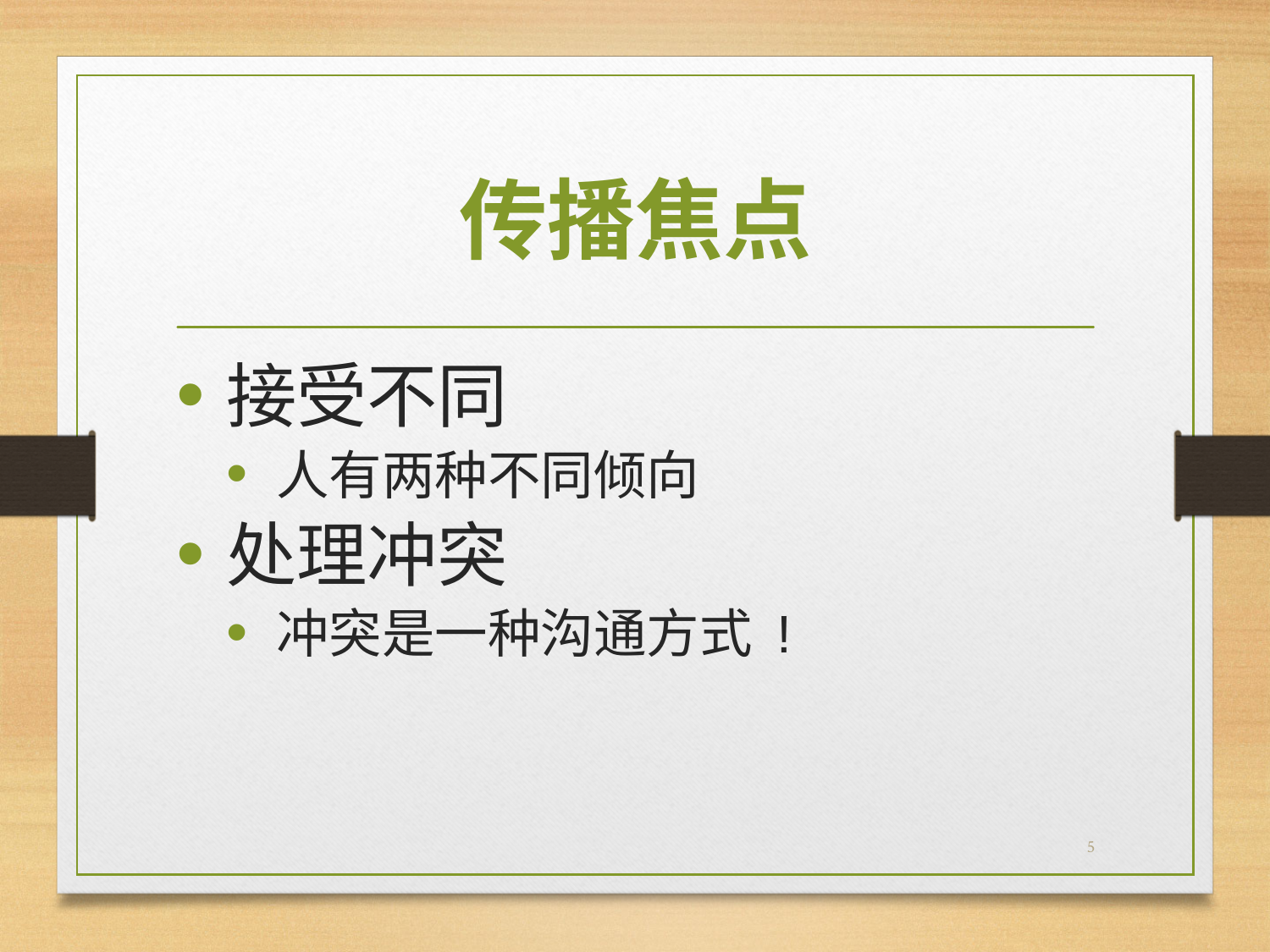

# 传播焦点
接受不同
人有两种不同倾向
处理冲突
冲突是一种沟通方式 !
5